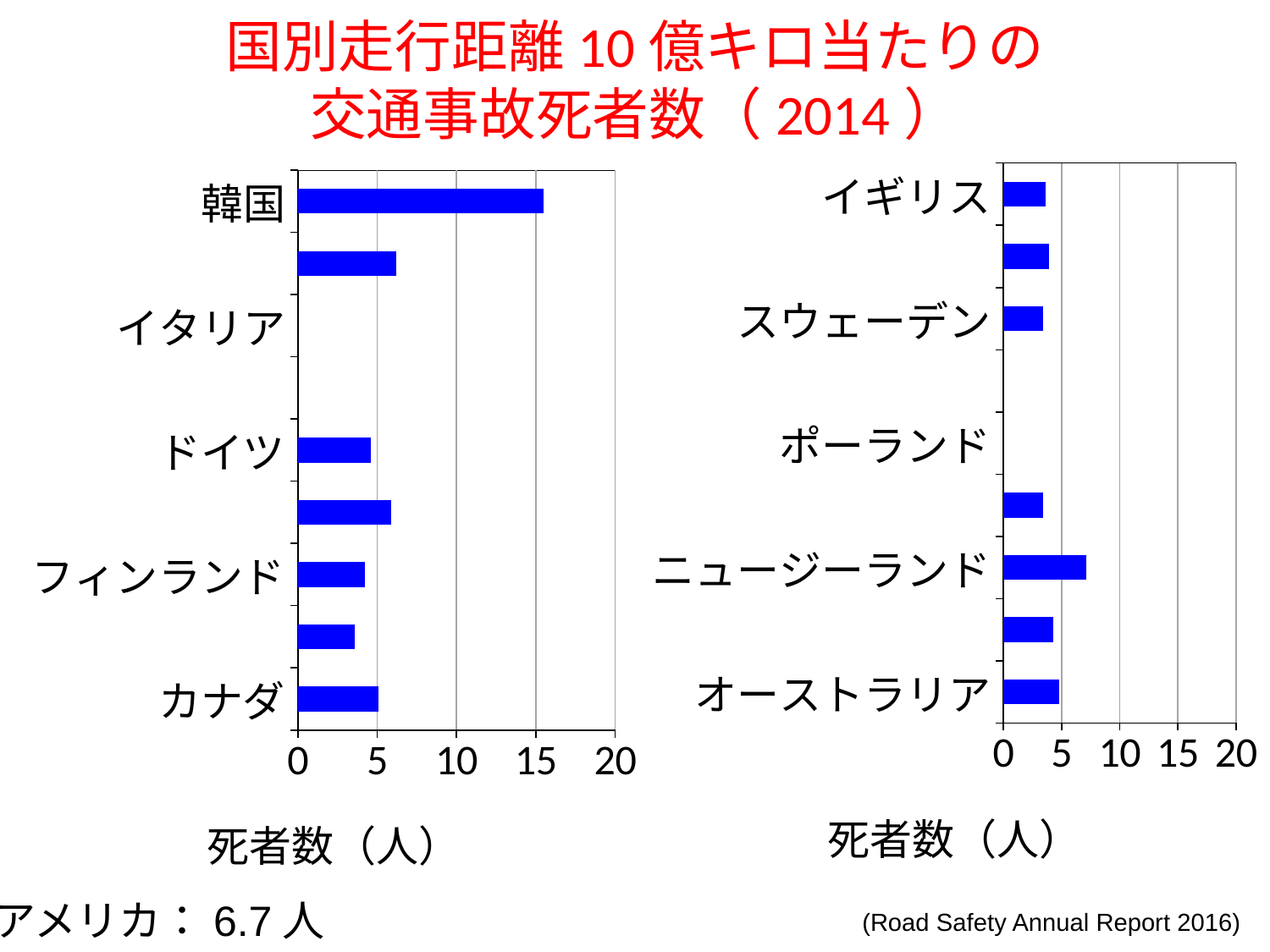

# 国別走行距離10億キロ当たりの 交通事故死者数（2014）

### Chart

| Category | 系列 1 |
|---|---|
| オーストラリア | 4.8 |
| オランダ | 4.3 |
| ニュージーランド | 7.1 |
| ノルウェイ | 3.4 |
| ポーランド | None |
| スペイン | None |
| スウェーデン | 3.4 |
| スイス | 3.9 |
| イギリス | 3.6 |

### Chart

| Category | 系列 1 |
|---|---|
| カナダ | 5.1 |
| デンマーク | 3.6 |
| フィンランド | 4.2 |
| フランス | 5.9 |
| ドイツ | 4.6 |
| ギリシャ | None |
| イタリア | None |
| 日本 | 6.2 |
| 韓国 | 15.5 |
アメリカ：6.7人
(Road Safety Annual Report 2016)